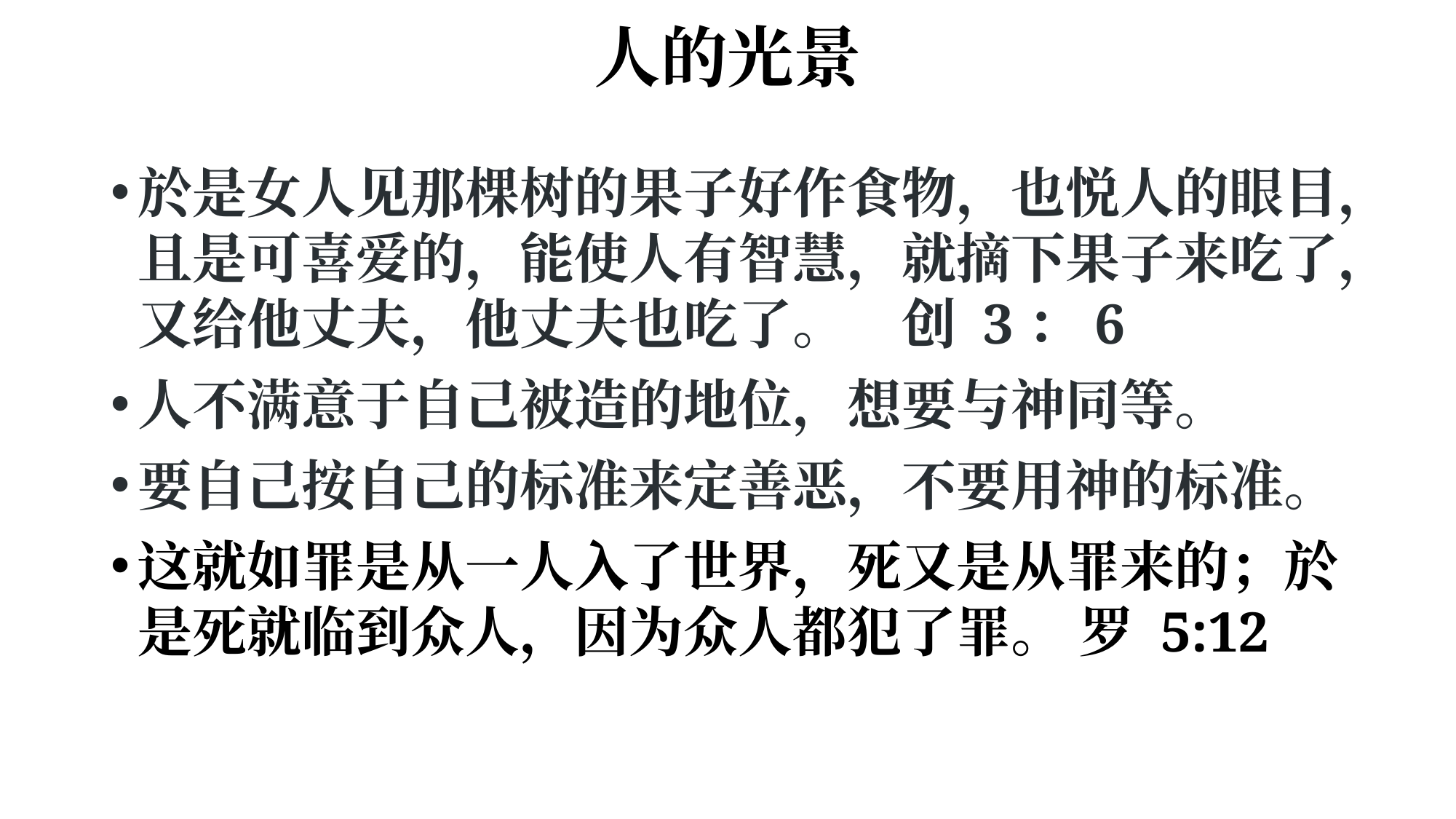

# 人的光景
於是女人见那棵树的果子好作食物，也悦人的眼目，且是可喜爱的，能使人有智慧，就摘下果子来吃了，又给他丈夫，他丈夫也吃了。 	创 3：6
人不满意于自己被造的地位，想要与神同等。
要自己按自己的标准来定善恶，不要用神的标准。
这就如罪是从一人入了世界，死又是从罪来的；於是死就临到众人，因为众人都犯了罪。 罗 5:12